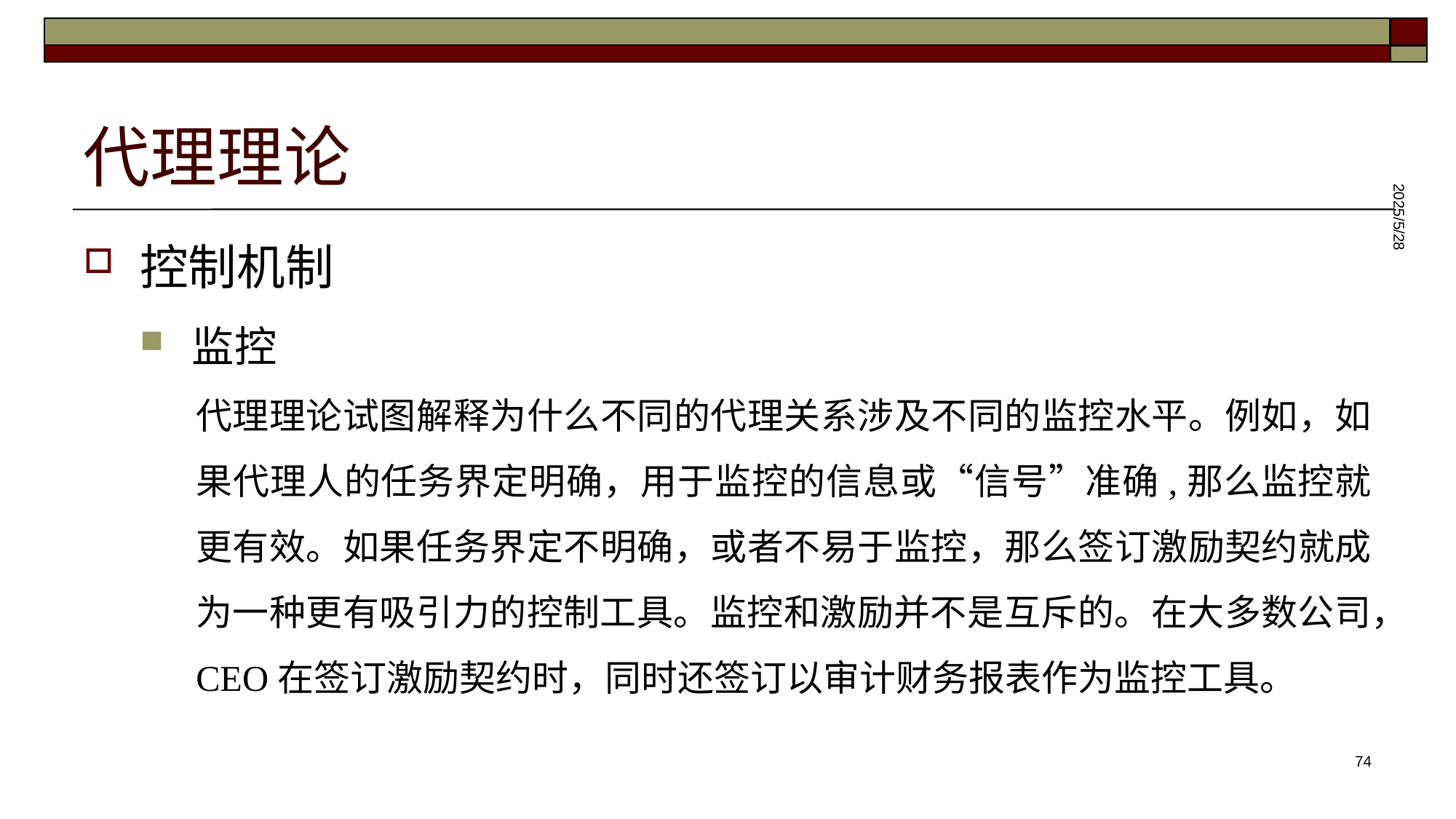

# 代理理论
控制机制
监控
代理理论试图解释为什么不同的代理关系涉及不同的监控水平。例如，如果代理人的任务界定明确，用于监控的信息或“信号”准确,那么监控就更有效。如果任务界定不明确，或者不易于监控，那么签订激励契约就成为一种更有吸引力的控制工具。监控和激励并不是互斥的。在大多数公司，CEO在签订激励契约时，同时还签订以审计财务报表作为监控工具。

2025/5/28
74